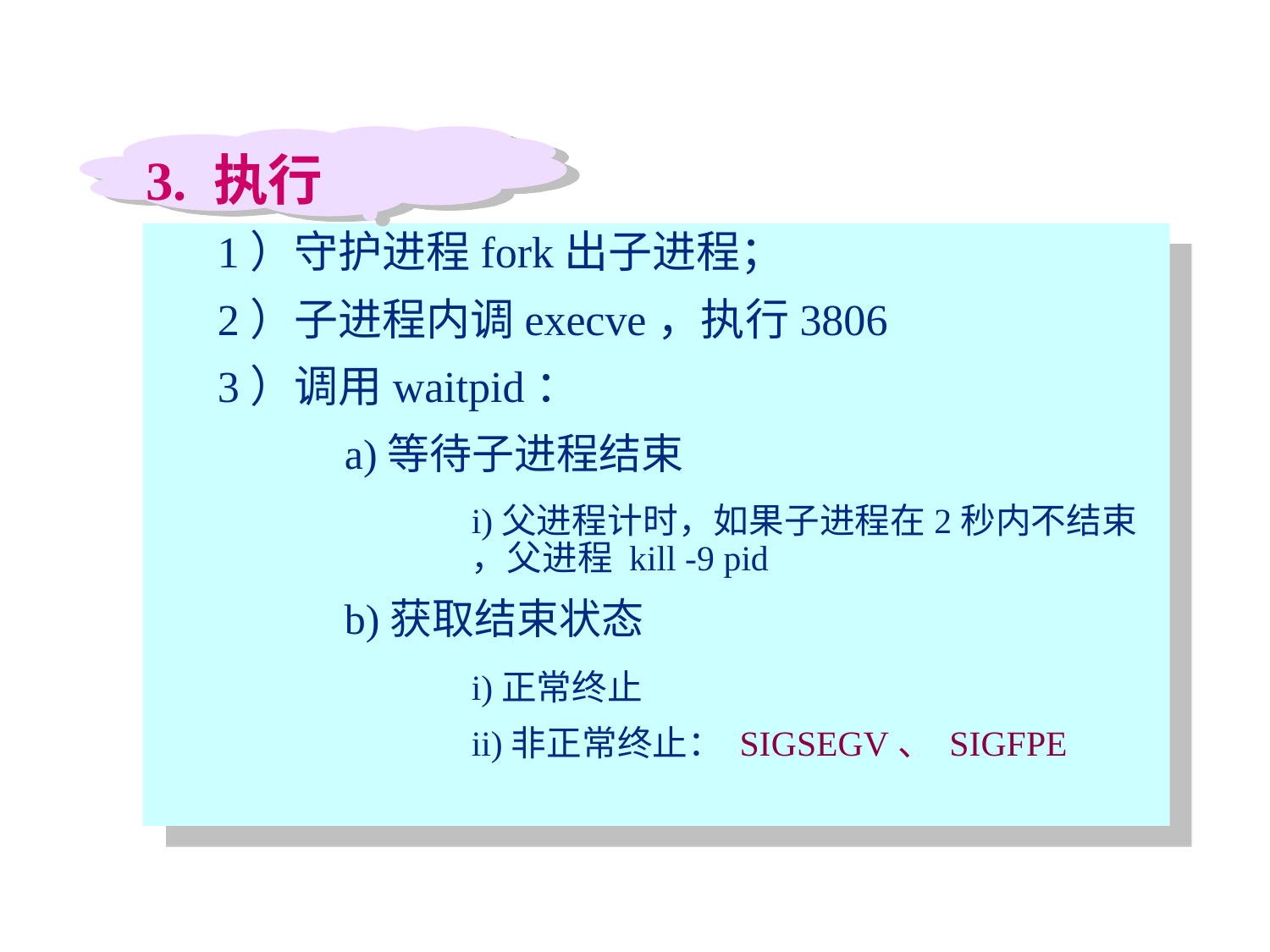

3. 执行

1）守护进程fork出子进程；
2）子进程内调execve，执行3806
3）调用waitpid：
	a)等待子进程结束
		i)父进程计时，如果子进程在2秒内不结束		，父进程 kill -9 pid
	b)获取结束状态
		i)正常终止
		ii)非正常终止： SIGSEGV、 SIGFPE